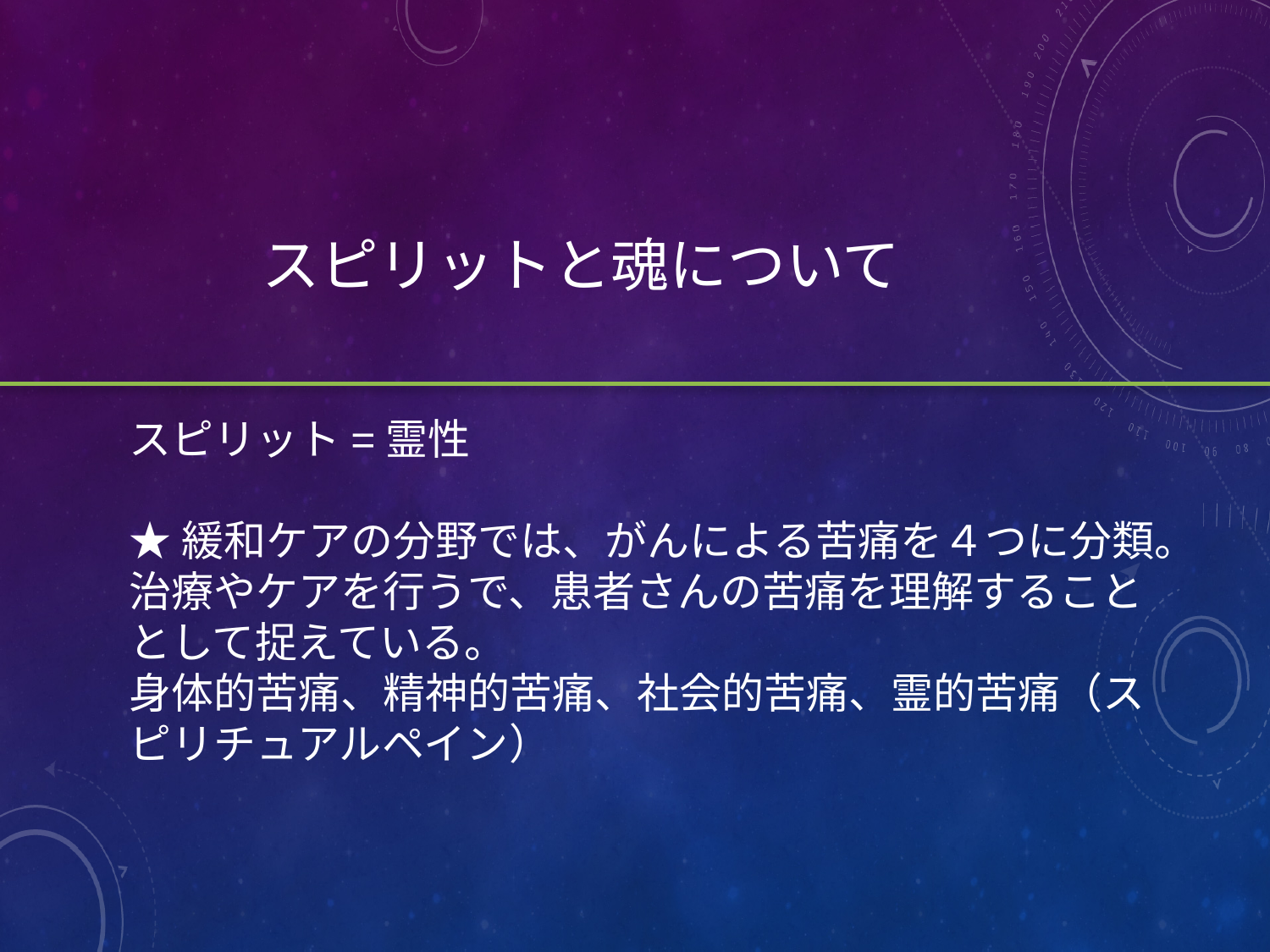

スピリットと魂について
スピリット=霊性

★緩和ケアの分野では、がんによる苦痛を４つに分類。治療やケアを行うで、患者さんの苦痛を理解することとして捉えている。
身体的苦痛、精神的苦痛、社会的苦痛、霊的苦痛（スピリチュアルペイン）